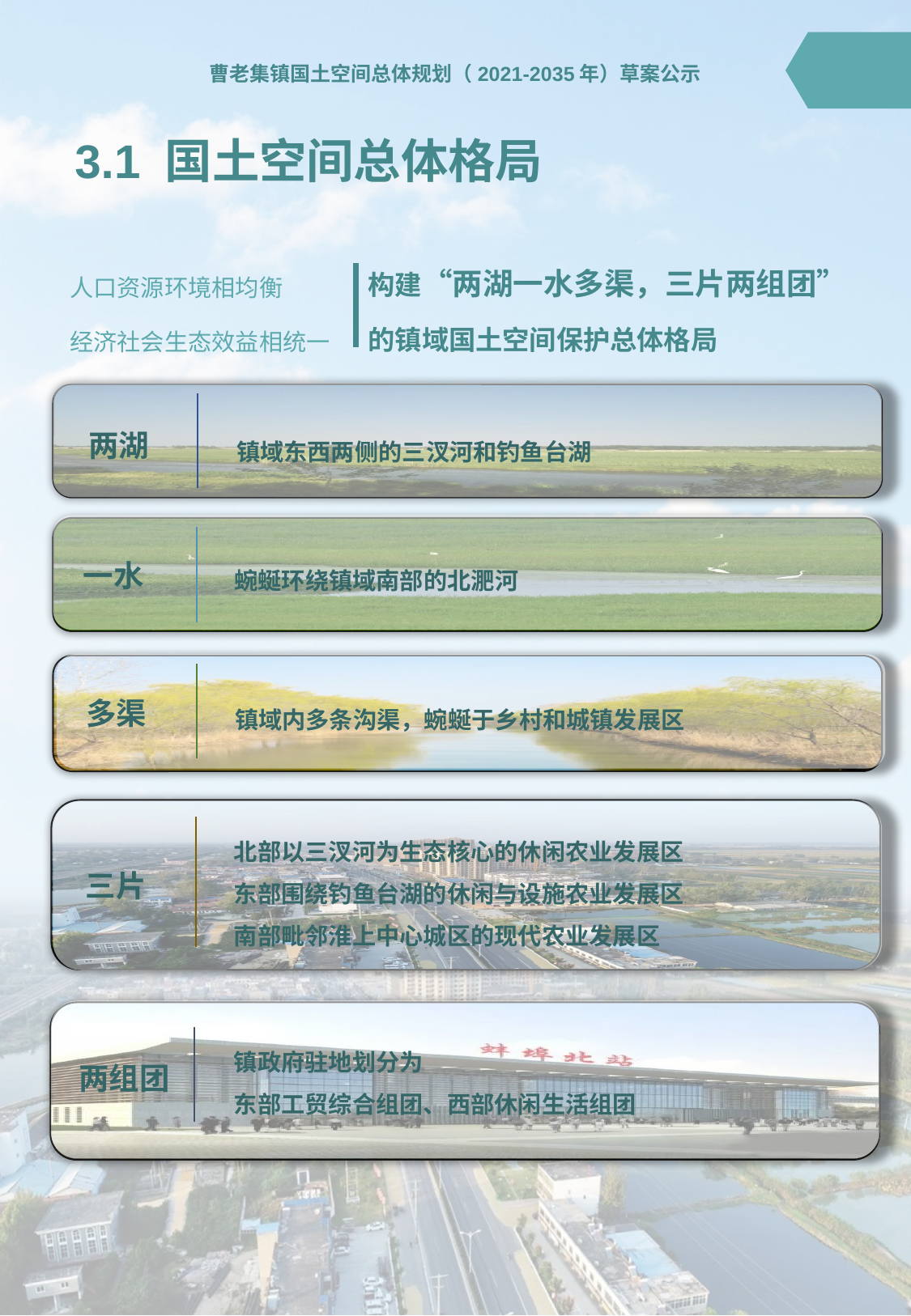

12
曹老集镇国土空间总体规划（2021-2035年）草案公示
# 3.1 国土空间总体格局
构建“两湖一水多渠，三片两组团”的镇域国土空间保护总体格局
人口资源环境相均衡
经济社会生态效益相统一

镇域东西两侧的三汊河和钓鱼台湖
两湖

蜿蜒环绕镇域南部的北淝河
一水

镇域内多条沟渠，蜿蜒于乡村和城镇发展区
多渠

北部以三汊河为生态核心的休闲农业发展区
东部围绕钓鱼台湖的休闲与设施农业发展区
南部毗邻淮上中心城区的现代农业发展区
三片

镇政府驻地划分为
东部工贸综合组团、西部休闲生活组团

两组团